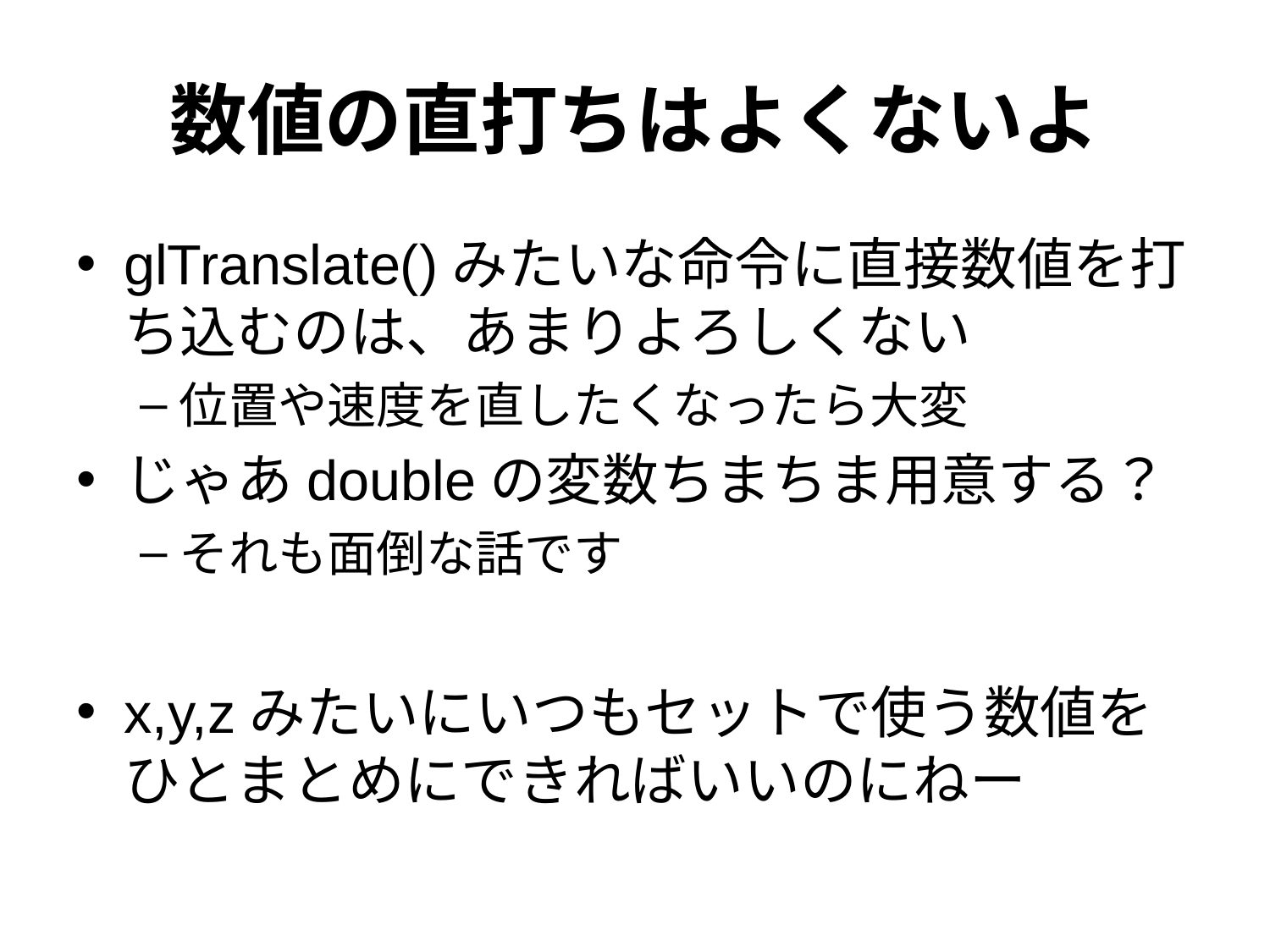

# 数値の直打ちはよくないよ
glTranslate()みたいな命令に直接数値を打ち込むのは、あまりよろしくない
位置や速度を直したくなったら大変
じゃあdoubleの変数ちまちま用意する？
それも面倒な話です

x,y,zみたいにいつもセットで使う数値をひとまとめにできればいいのにねー